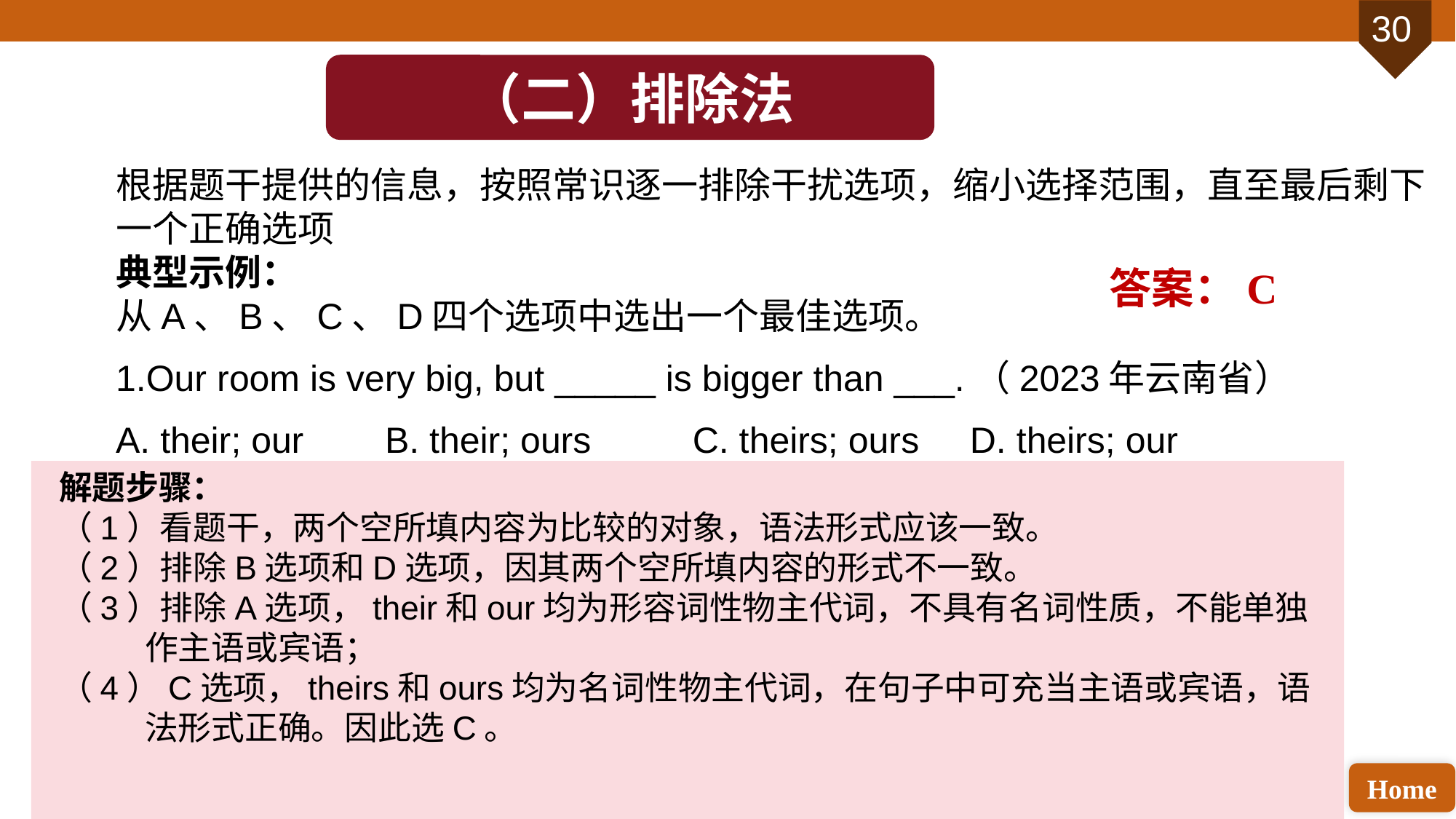

（二）排除法
根据题干提供的信息，按照常识逐一排除干扰选项，缩小选择范围，直至最后剩下一个正确选项
典型示例：
从A、B、C、D四个选项中选出一个最佳选项。
1.Our room is very big, but _____ is bigger than ___.（2023年云南省）
A. their; our        B. their; ours          C. theirs; ours     D. theirs; our

答案：C
解题步骤：
（1）看题干，两个空所填内容为比较的对象，语法形式应该一致。
（2）排除B选项和D选项，因其两个空所填内容的形式不一致。
（3）排除A选项，their和our均为形容词性物主代词，不具有名词性质，不能单独作主语或宾语；
（4）C选项，theirs和ours均为名词性物主代词，在句子中可充当主语或宾语，语法形式正确。因此选C。